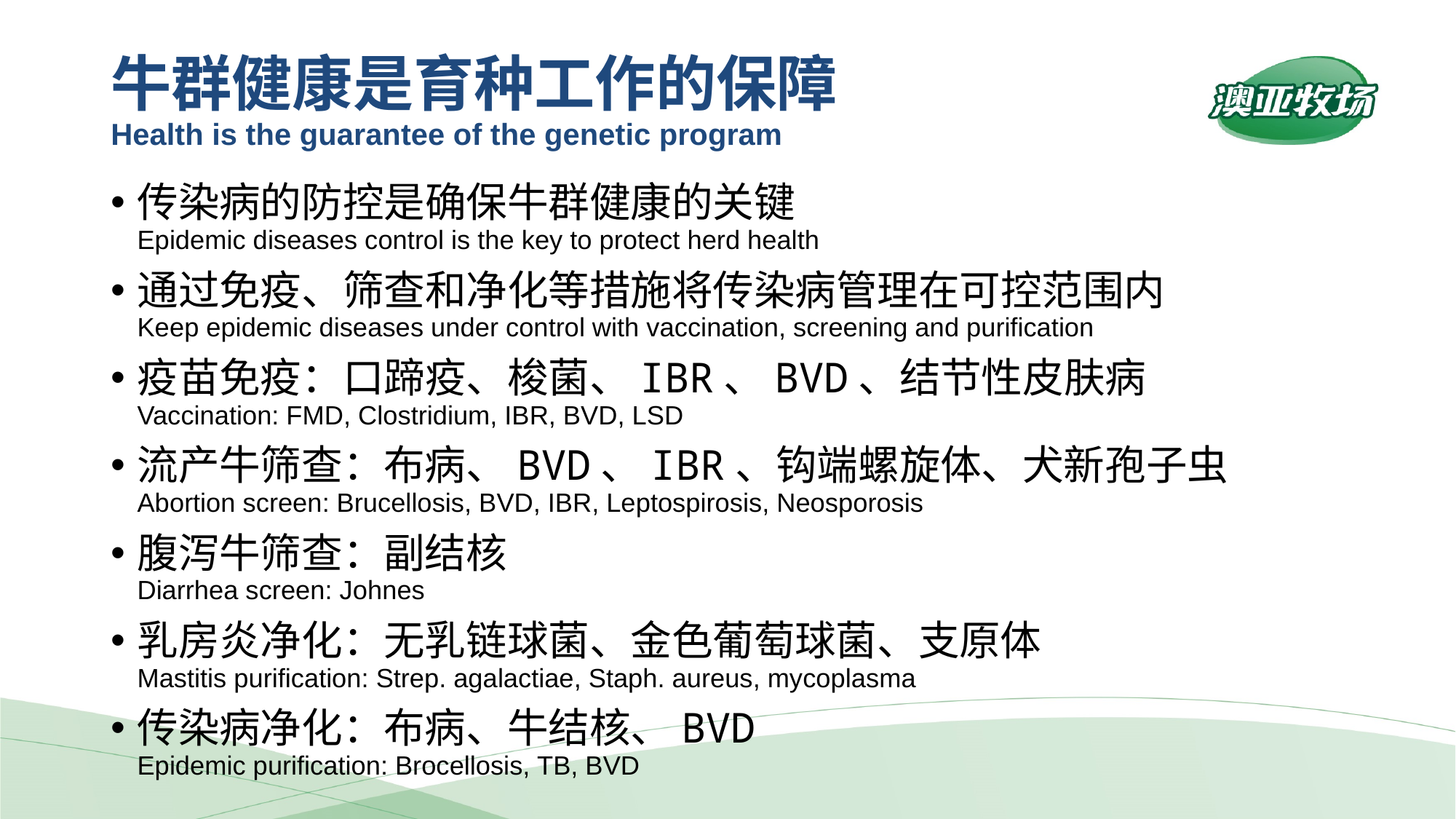

牛群健康是育种工作的保障
Health is the guarantee of the genetic program
传染病的防控是确保牛群健康的关键
Epidemic diseases control is the key to protect herd health
通过免疫、筛查和净化等措施将传染病管理在可控范围内
Keep epidemic diseases under control with vaccination, screening and purification
疫苗免疫：口蹄疫、梭菌、IBR、BVD、结节性皮肤病
Vaccination: FMD, Clostridium, IBR, BVD, LSD
流产牛筛查：布病、BVD、IBR、钩端螺旋体、犬新孢子虫
Abortion screen: Brucellosis, BVD, IBR, Leptospirosis, Neosporosis
腹泻牛筛查：副结核
Diarrhea screen: Johnes
乳房炎净化：无乳链球菌、金色葡萄球菌、支原体
Mastitis purification: Strep. agalactiae, Staph. aureus, mycoplasma
传染病净化：布病、牛结核、BVD
Epidemic purification: Brocellosis, TB, BVD